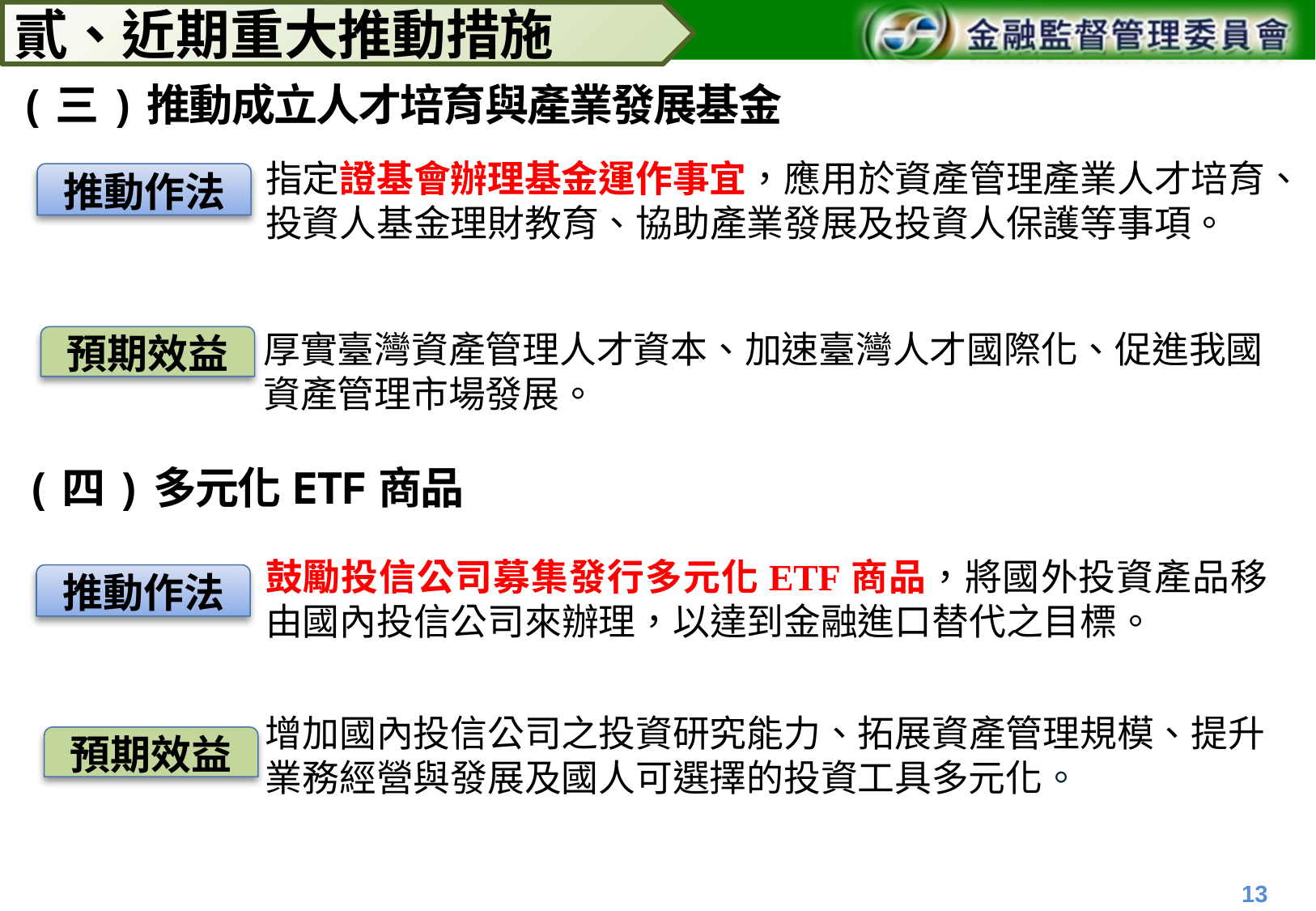

貳、近期重大推動措施
# (三)推動成立人才培育與產業發展基金
指定證基會辦理基金運作事宜，應用於資產管理產業人才培育、投資人基金理財教育、協助產業發展及投資人保護等事項。
推動作法

厚實臺灣資產管理人才資本、加速臺灣人才國際化、促進我國資產管理市場發展。

預期效益
(四)多元化ETF商品
鼓勵投信公司募集發行多元化ETF商品，將國外投資產品移由國內投信公司來辦理，以達到金融進口替代之目標。
推動作法
增加國內投信公司之投資研究能力、拓展資產管理規模、提升業務經營與發展及國人可選擇的投資工具多元化。
預期效益